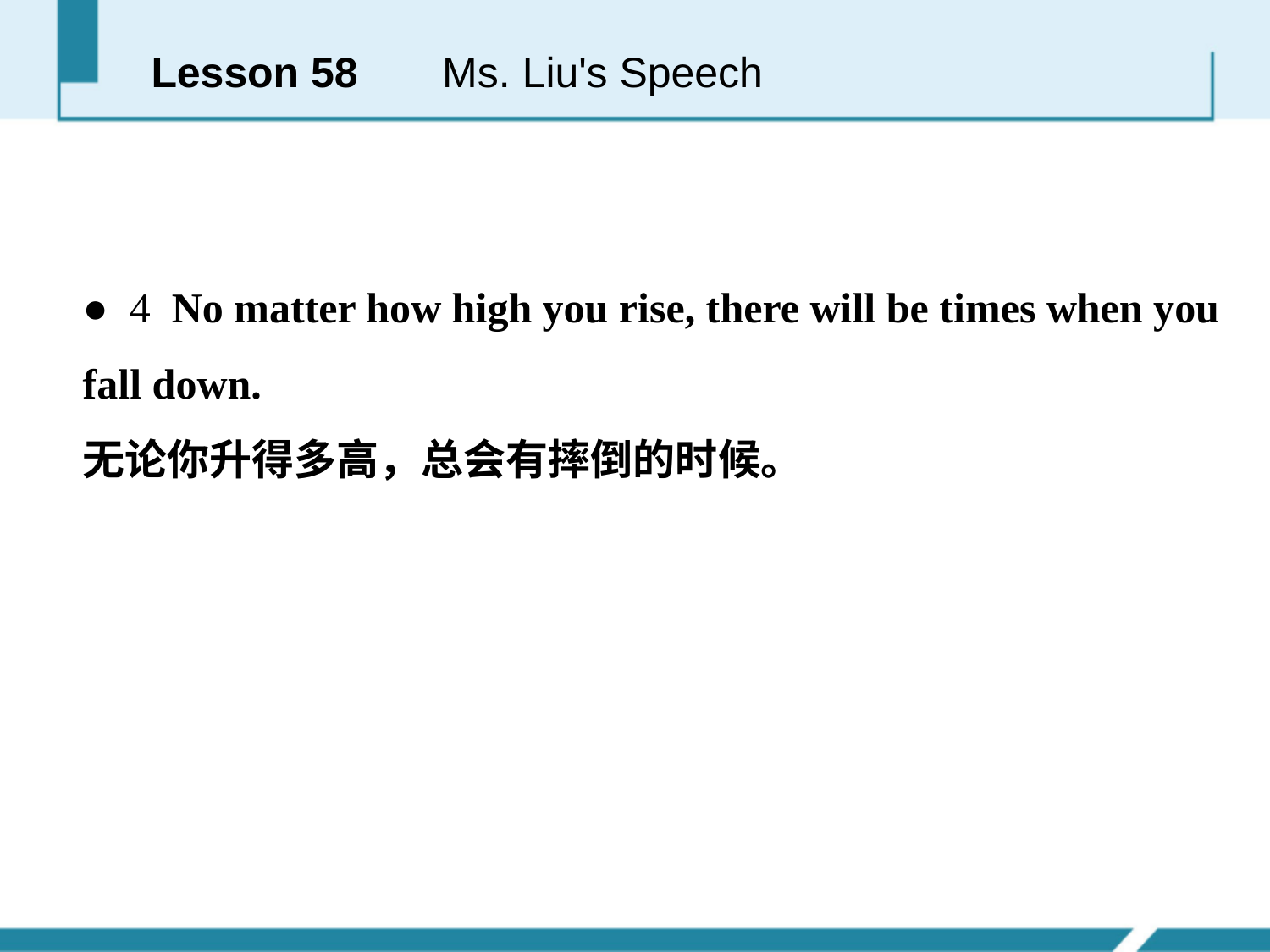

Lesson 58 　 Ms. Liu's Speech
●  4  No matter how high you rise, there will be times when you fall down.
无论你升得多高，总会有摔倒的时候。